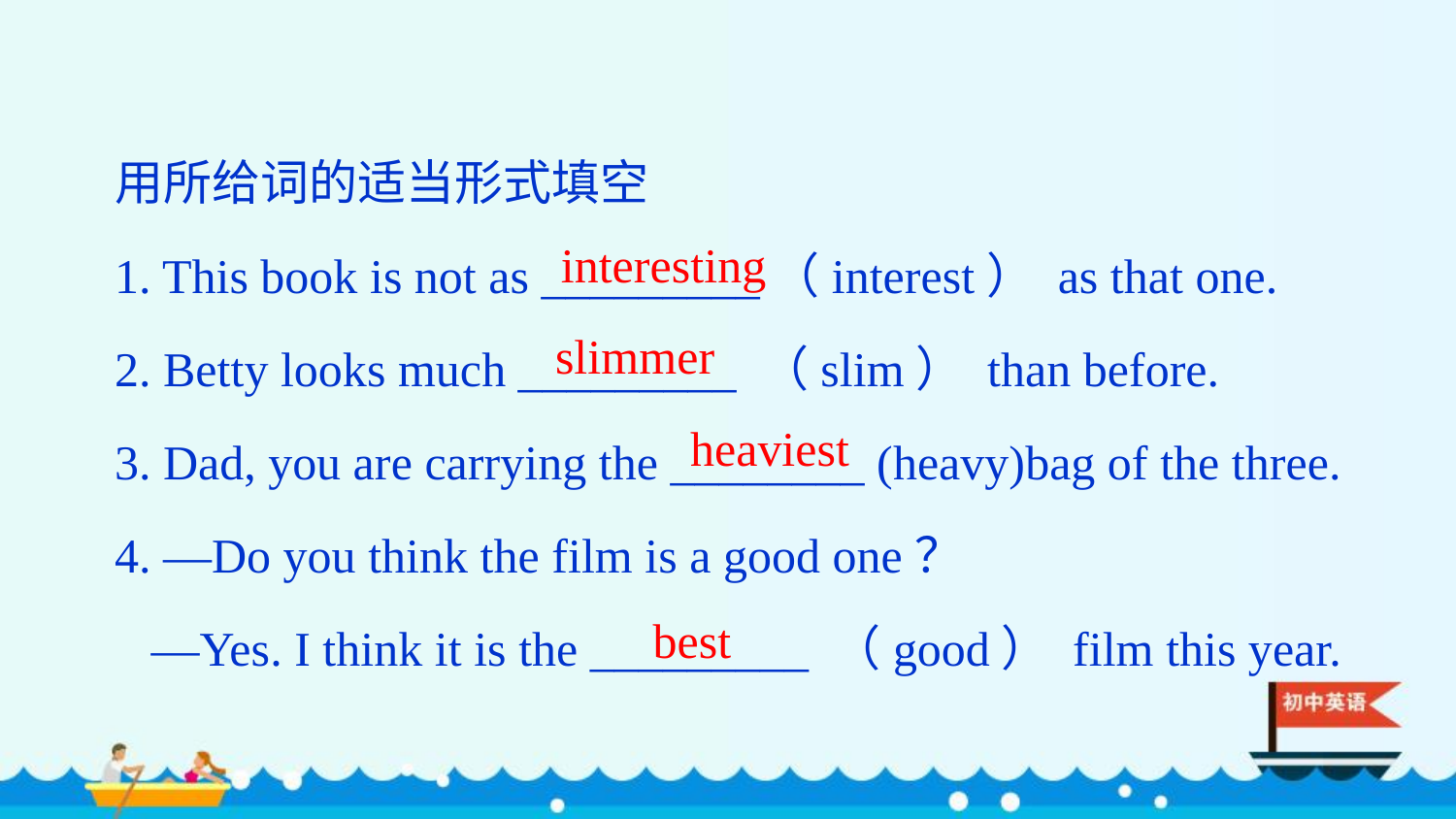

用所给词的适当形式填空
1. This book is not as _________（interest） as that one.
2. Betty looks much _________ （slim） than before.
3. Dad, you are carrying the ________ (heavy)bag of the three.
4. —Do you think the film is a good one？
   —Yes. I think it is the _________ （good） film this year.
interesting
slimmer
heaviest
best